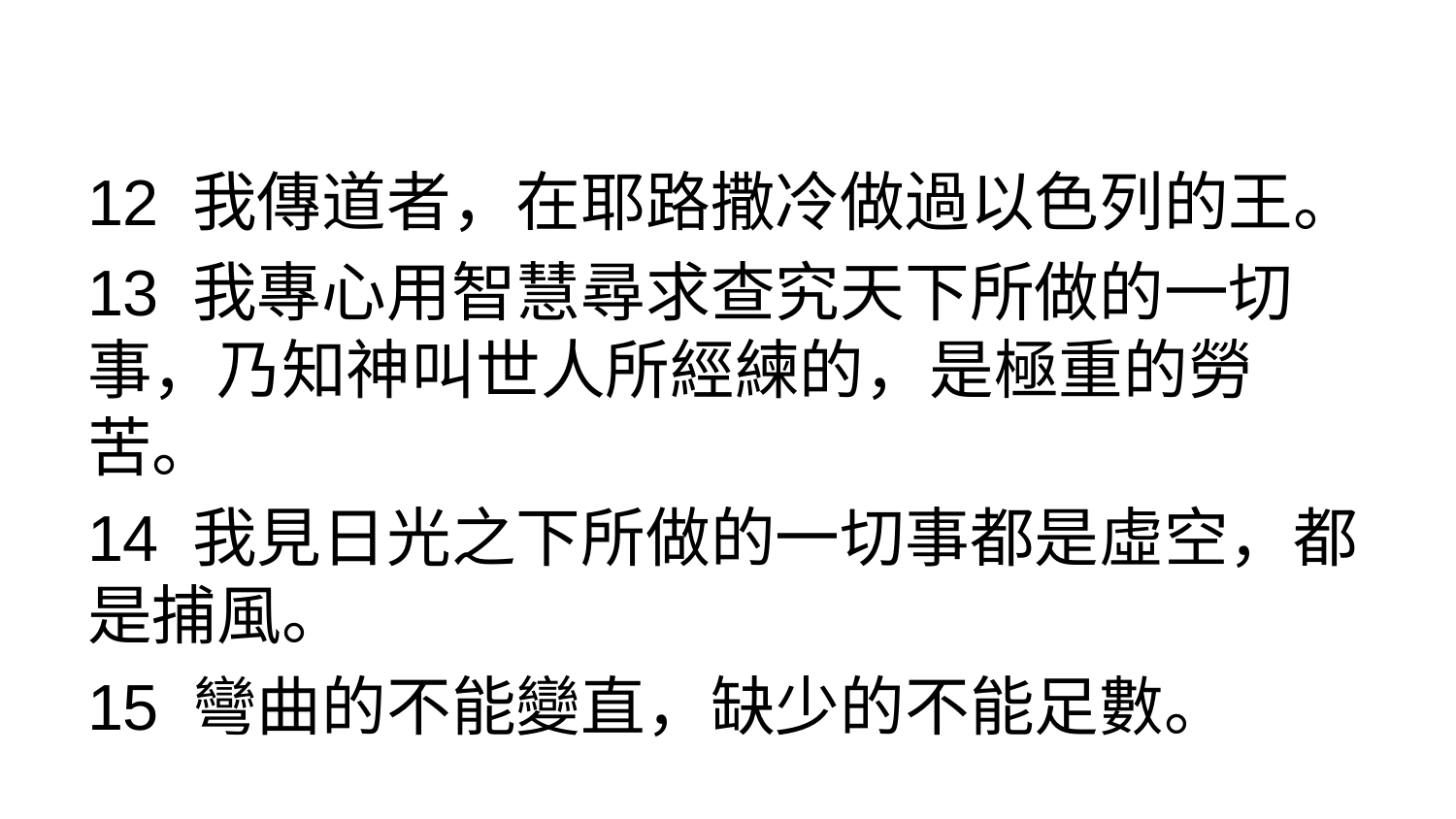

#
12 我傳道者，在耶路撒冷做過以色列的王。
13 我專心用智慧尋求查究天下所做的一切事，乃知神叫世人所經練的，是極重的勞苦。
14 我見日光之下所做的一切事都是虛空，都是捕風。
15 彎曲的不能變直，缺少的不能足數。